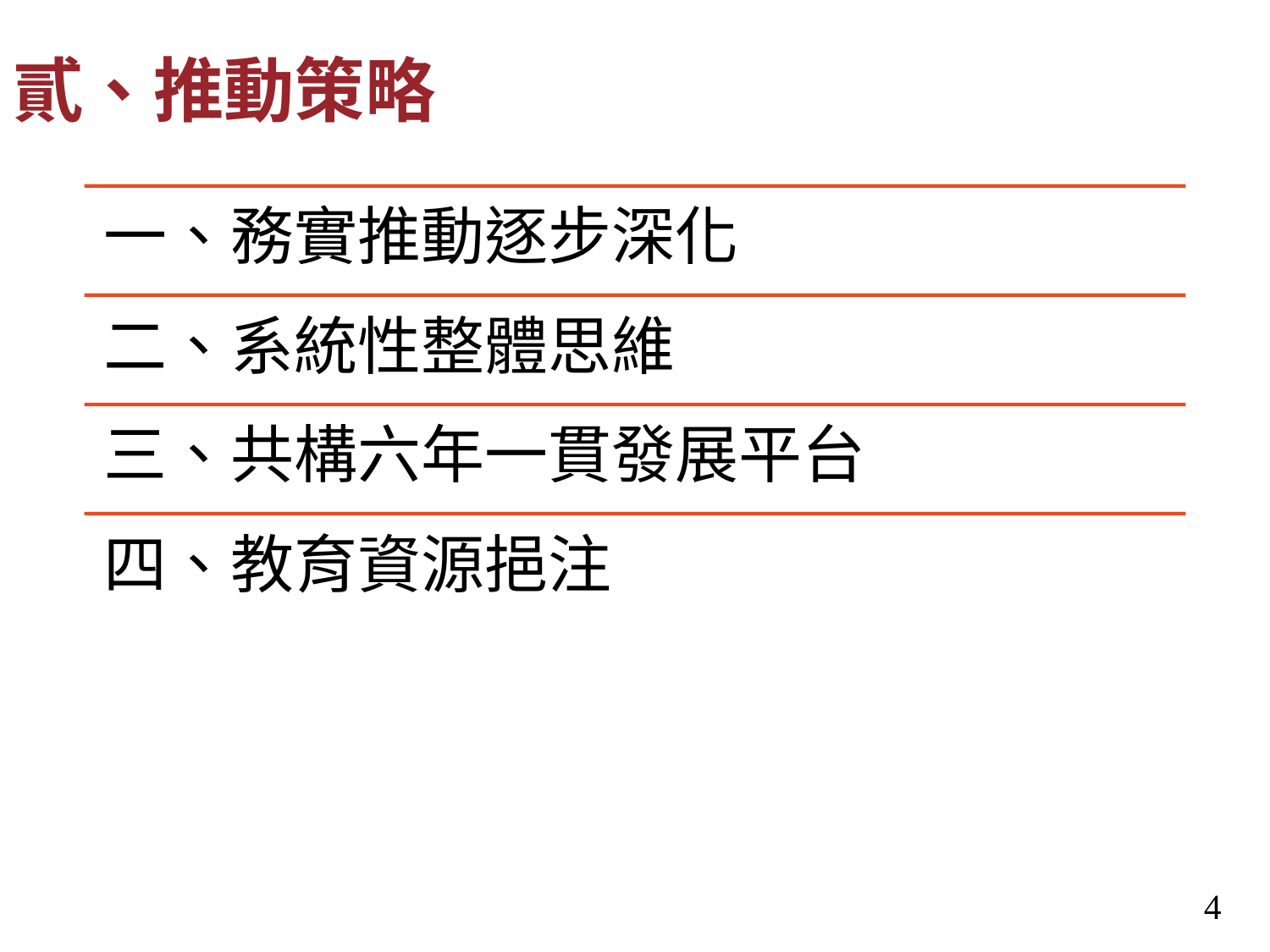

貳、推動策略
一、務實推動逐步深化
二、系統性整體思維
三、共構六年一貫發展平台
四、教育資源挹注
4